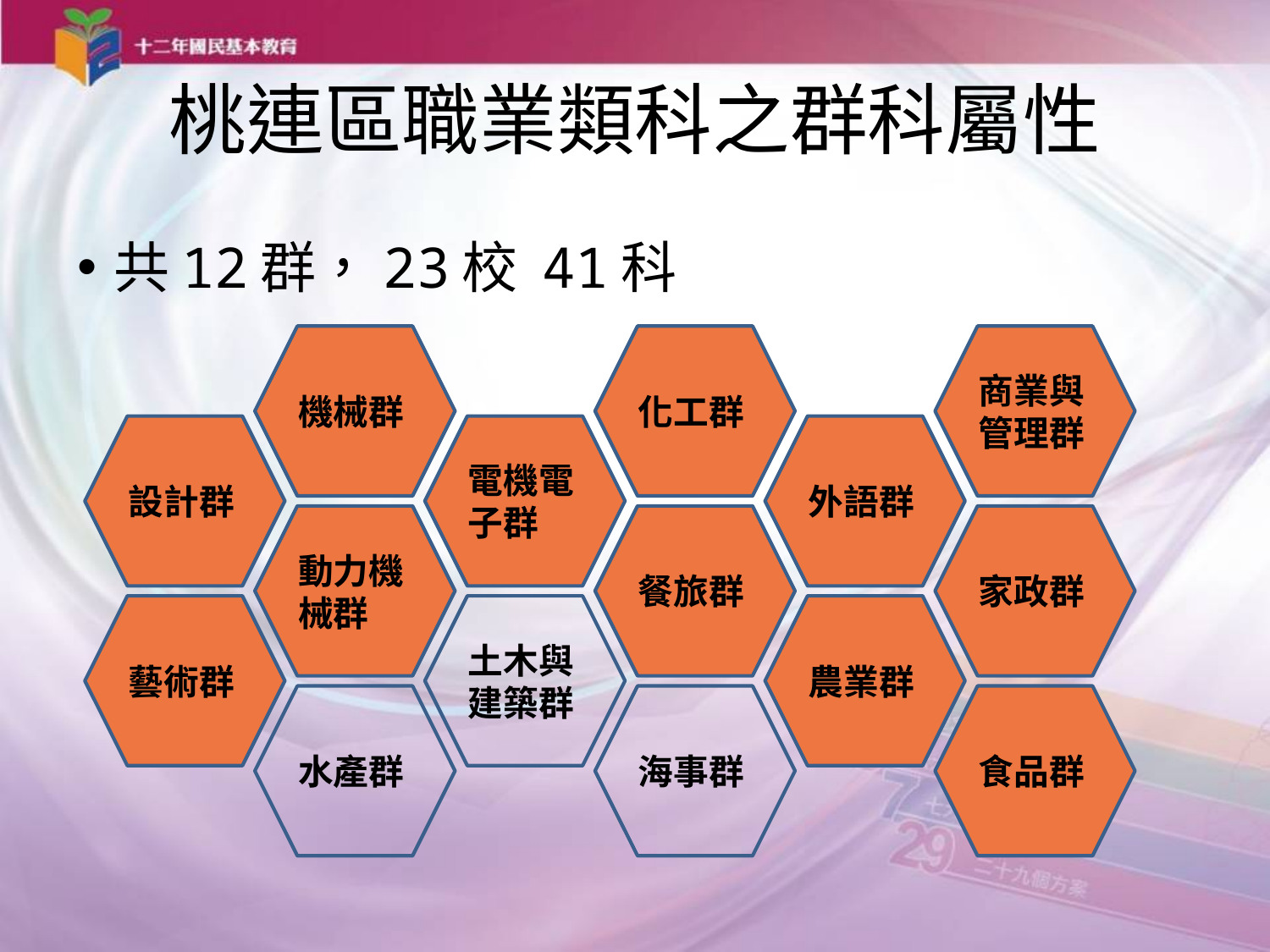

桃連區職業類科之群科屬性
共12群，23校 41科
機械群
化工群
商業與管理群
設計群
電機電子群
外語群
動力機械群
餐旅群
家政群
藝術群
土木與建築群
農業群
水產群
海事群
食品群